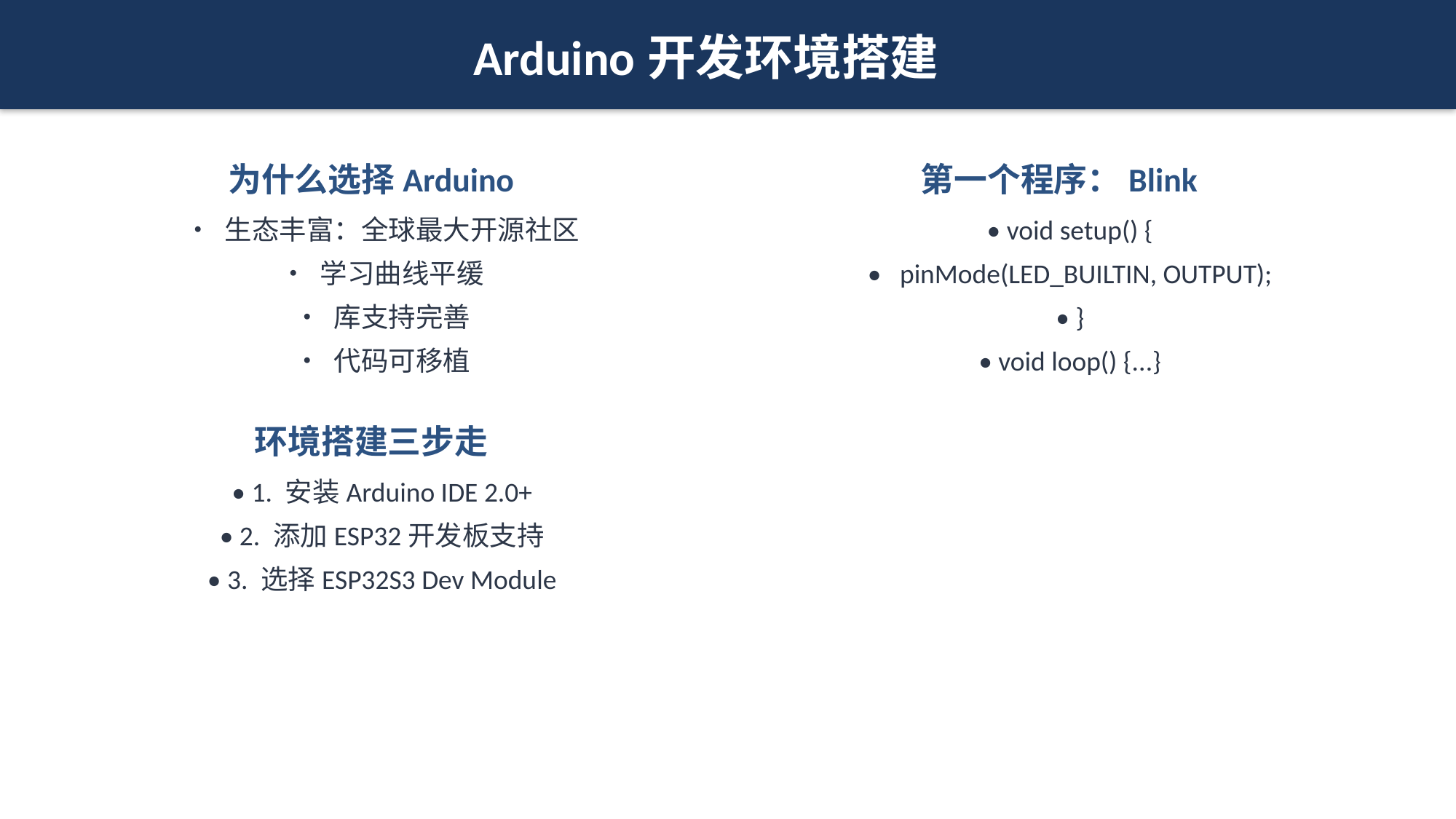

Arduino开发环境搭建
为什么选择Arduino
第一个程序：Blink
• 生态丰富：全球最大开源社区
• void setup() {
• 学习曲线平缓
•   pinMode(LED_BUILTIN, OUTPUT);
• 库支持完善
• }
• 代码可移植
• void loop() {...}
环境搭建三步走
• 1. 安装Arduino IDE 2.0+
• 2. 添加ESP32开发板支持
• 3. 选择ESP32S3 Dev Module